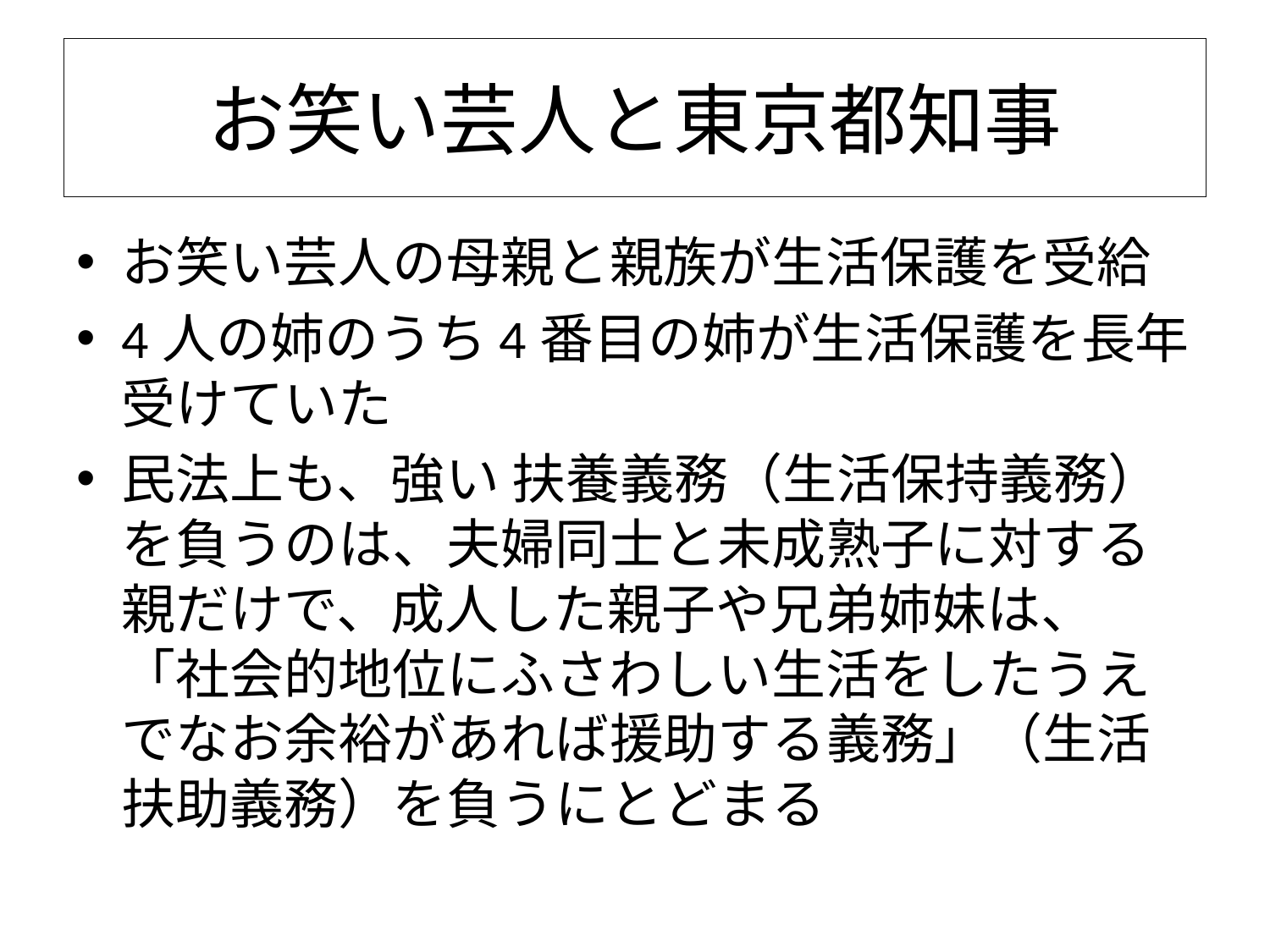

# お笑い芸人と東京都知事
お笑い芸人の母親と親族が生活保護を受給
4人の姉のうち4番目の姉が生活保護を長年受けていた
民法上も、強い 扶養義務（生活保持義務）を負うのは、夫婦同士と未成熟子に対する親だけで、成人した親子や兄弟姉妹は、「社会的地位にふさわしい生活をしたうえでなお余裕があれば援助する義務」（生活扶助義務）を負うにとどまる